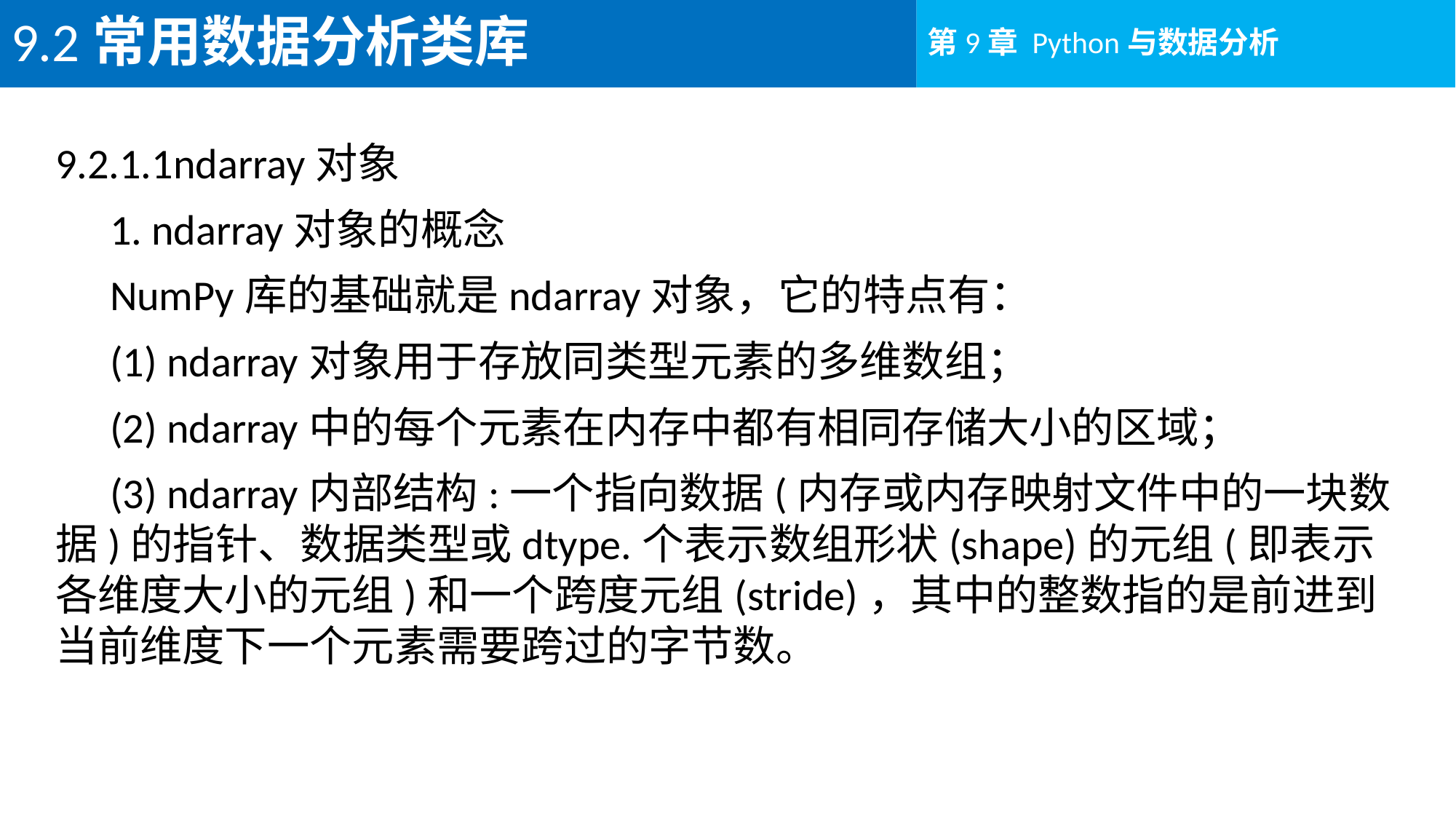

# 9.2常用数据分析类库
9.2.1.1ndarray对象
1. ndarray对象的概念
NumPy库的基础就是ndarray对象，它的特点有：
(1) ndarray对象用于存放同类型元素的多维数组；
(2) ndarray中的每个元素在内存中都有相同存储大小的区域；
(3) ndarray内部结构:一个指向数据(内存或内存映射文件中的一块数据)的指针、数据类型或dtype.个表示数组形状(shape)的元组(即表示各维度大小的元组)和一个跨度元组(stride)，其中的整数指的是前进到当前维度下一个元素需要跨过的字节数。